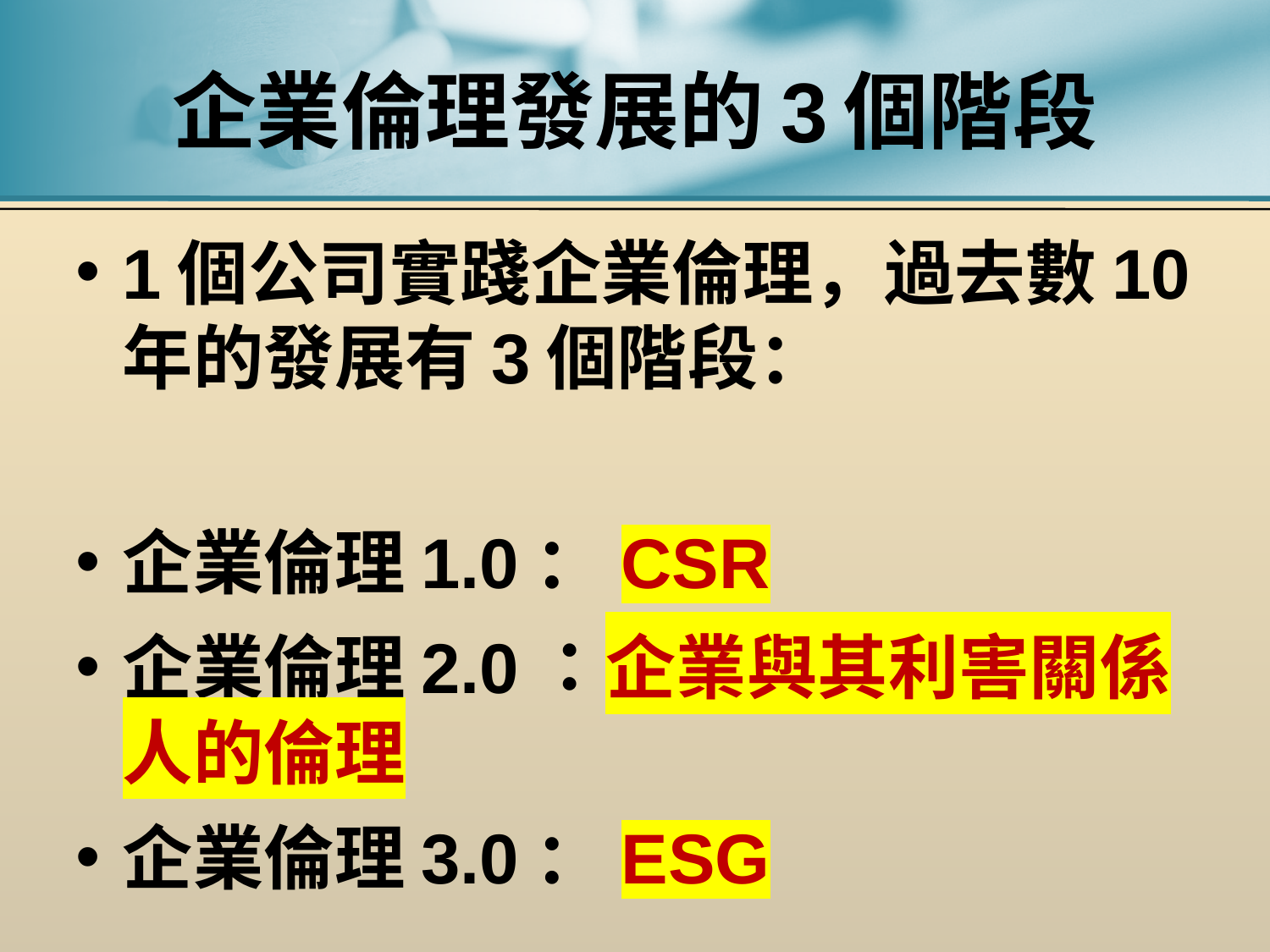

# 企業倫理發展的3個階段
1個公司實踐企業倫理，過去數10年的發展有3個階段：

企業倫理1.0：CSR
企業倫理2.0：企業與其利害關係人的倫理
企業倫理3.0：ESG